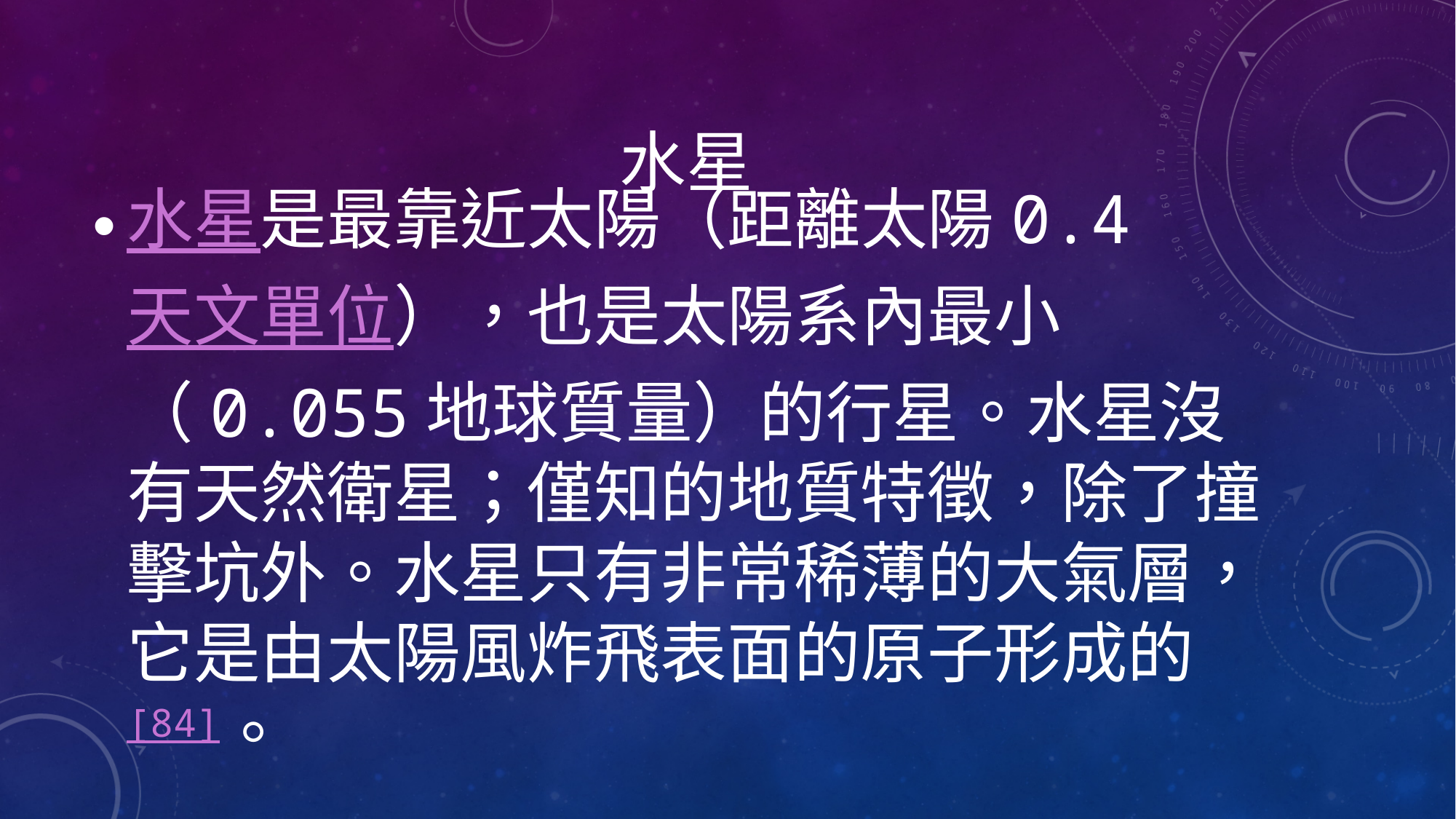

# 水星
水星是最靠近太陽（距離太陽0.4天文單位），也是太陽系內最小（0.055地球質量）的行星。水星沒有天然衛星；僅知的地質特徵，除了撞擊坑外。水星只有非常稀薄的大氣層，它是由太陽風炸飛表面的原子形成的[84]。